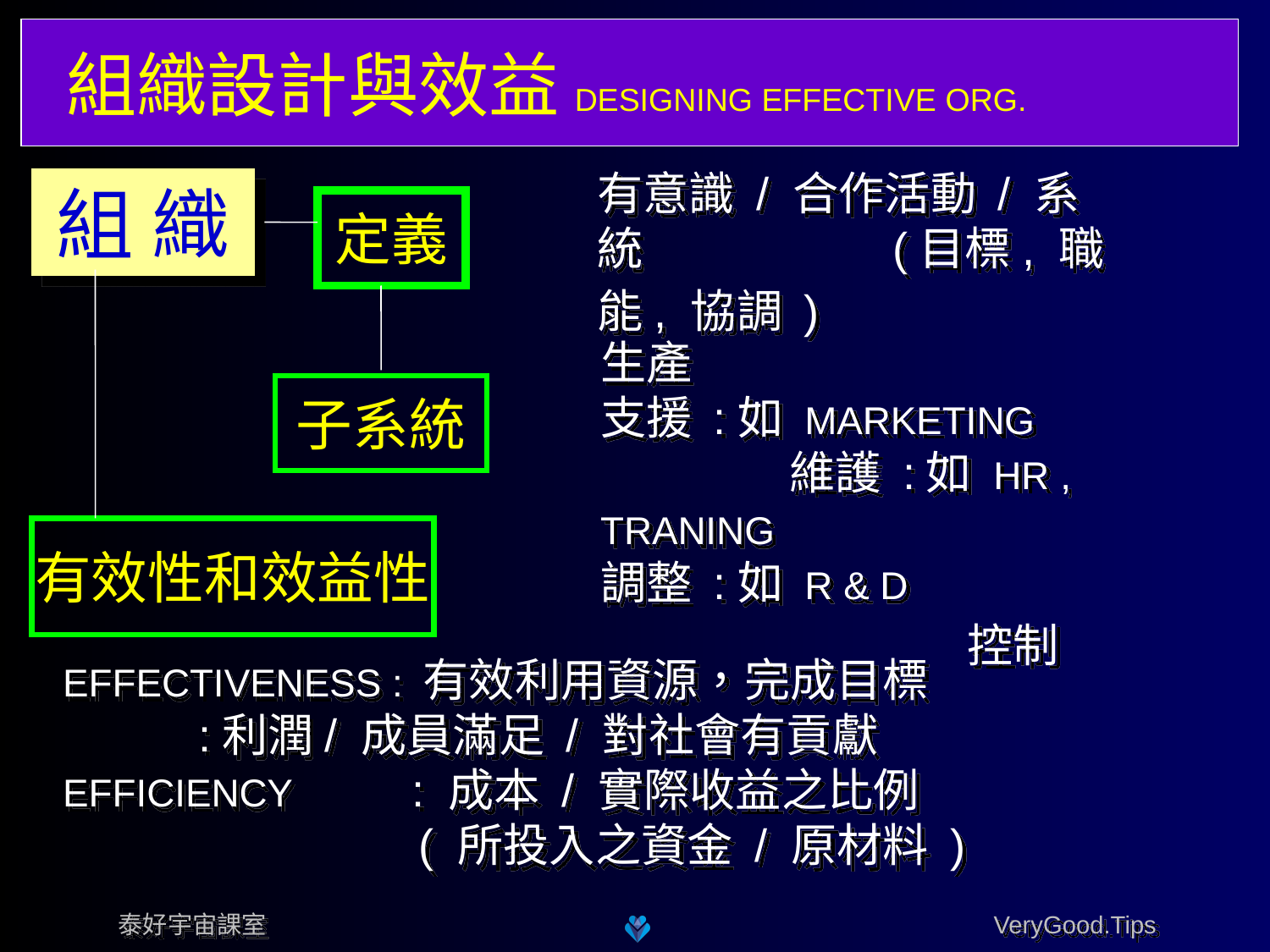

組織設計與效益 DESIGNING EFFECTIVE ORG.
有意識 / 合作活動 / 系統                       (目標, 職能, 協調 )
組 織
定義

生產
支援 :如 MARKETING	                 維護 :如 HR ,  TRANING                           調整 :如 R & D		                               控制
子系統
有效性和效益性
EFFECTIVENESS : 有效利用資源，完成目標		                   :利潤/ 成員滿足 / 對社會有貢獻         EFFICIENCY           : 成本 / 實際收益之比例			                     ( 所投入之資金 / 原材料 )